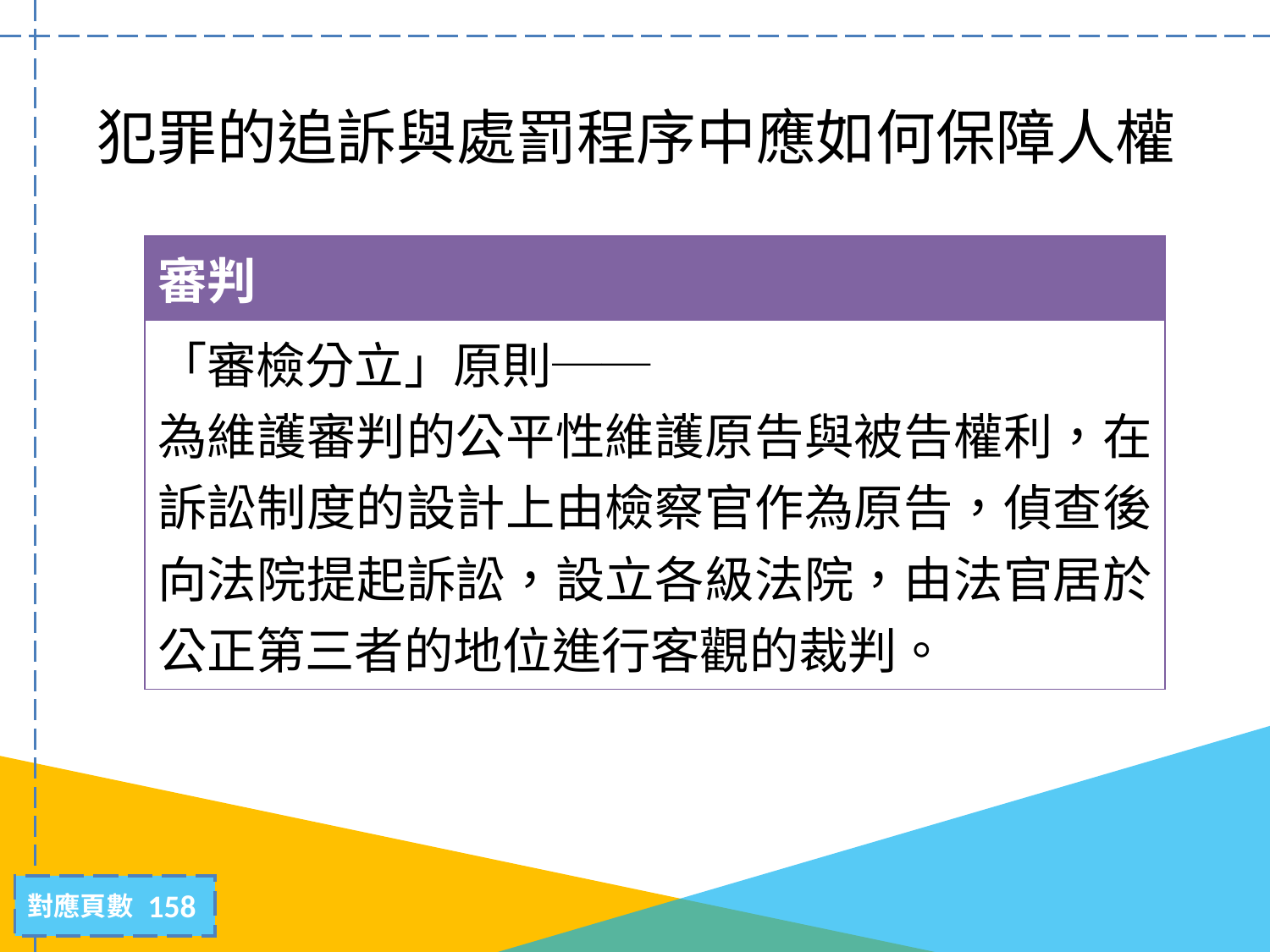

# 犯罪的追訴與處罰程序中應如何保障人權
| 審判 |
| --- |
| 「審檢分立」原則── 為維護審判的公平性維護原告與被告權利，在訴訟制度的設計上由檢察官作為原告，偵查後向法院提起訴訟，設立各級法院，由法官居於公正第三者的地位進行客觀的裁判。 |
158